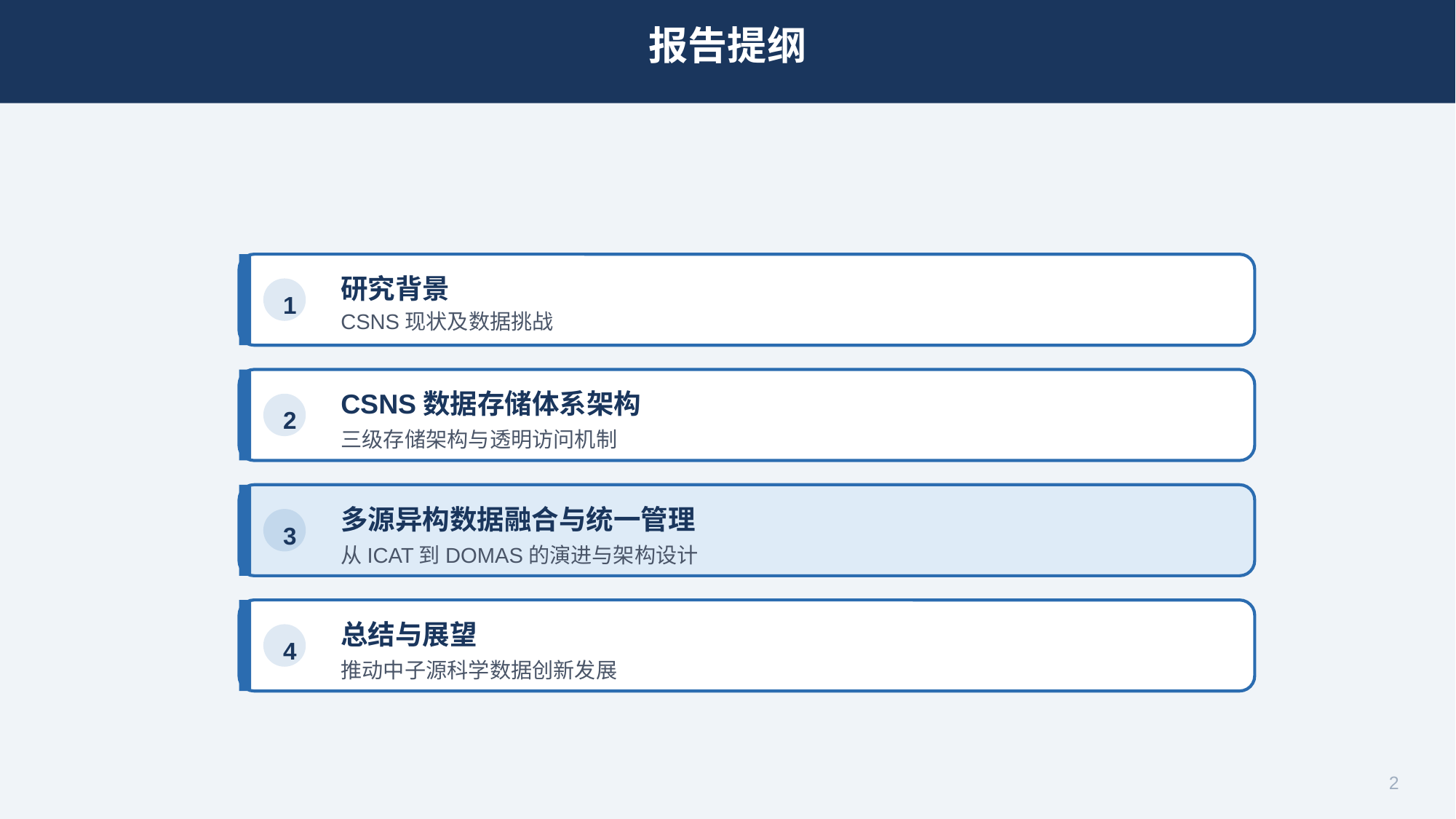

报告提纲

研究背景

1
CSNS现状及数据挑战

CSNS数据存储体系架构

2
三级存储架构与透明访问机制

多源异构数据融合与统一管理

3
从ICAT到DOMAS的演进与架构设计

总结与展望

4
推动中子源科学数据创新发展
2